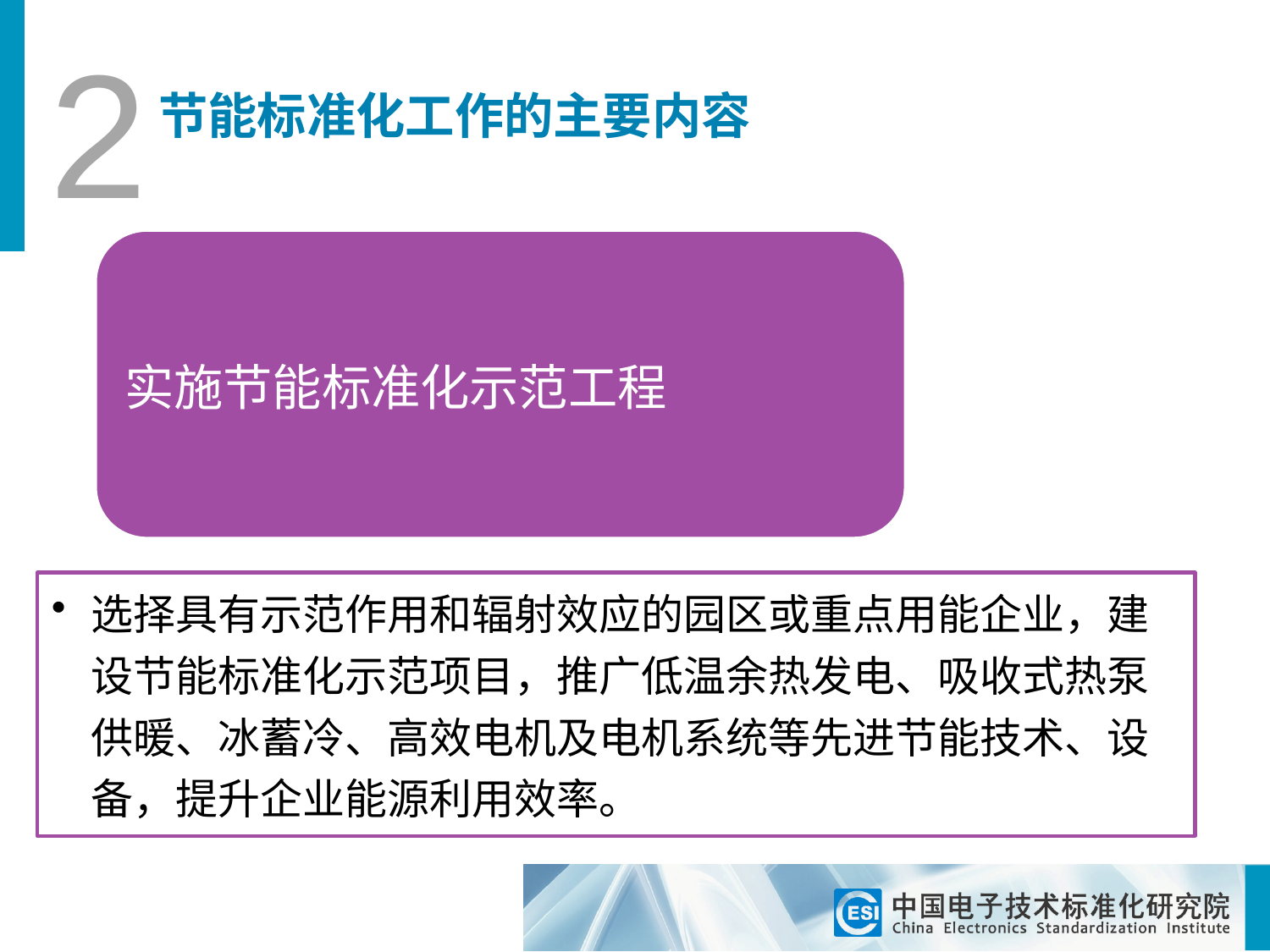

2
节能标准化工作的主要内容
实施节能标准化示范工程
选择具有示范作用和辐射效应的园区或重点用能企业，建设节能标准化示范项目，推广低温余热发电、吸收式热泵供暖、冰蓄冷、高效电机及电机系统等先进节能技术、设备，提升企业能源利用效率。